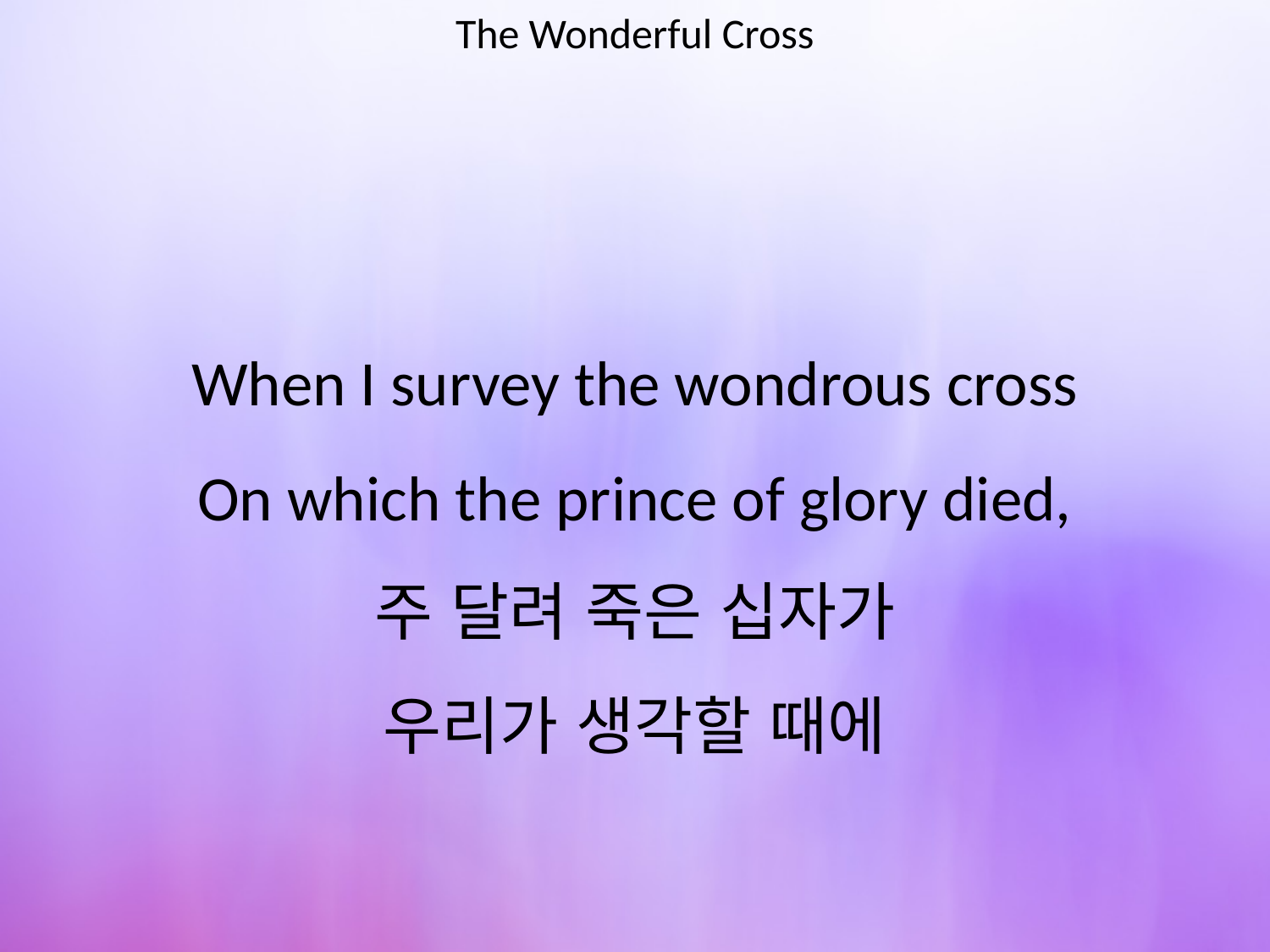

The Wonderful Cross
#
When I survey the wondrous cross
On which the prince of glory died,
주 달려 죽은 십자가
우리가 생각할 때에